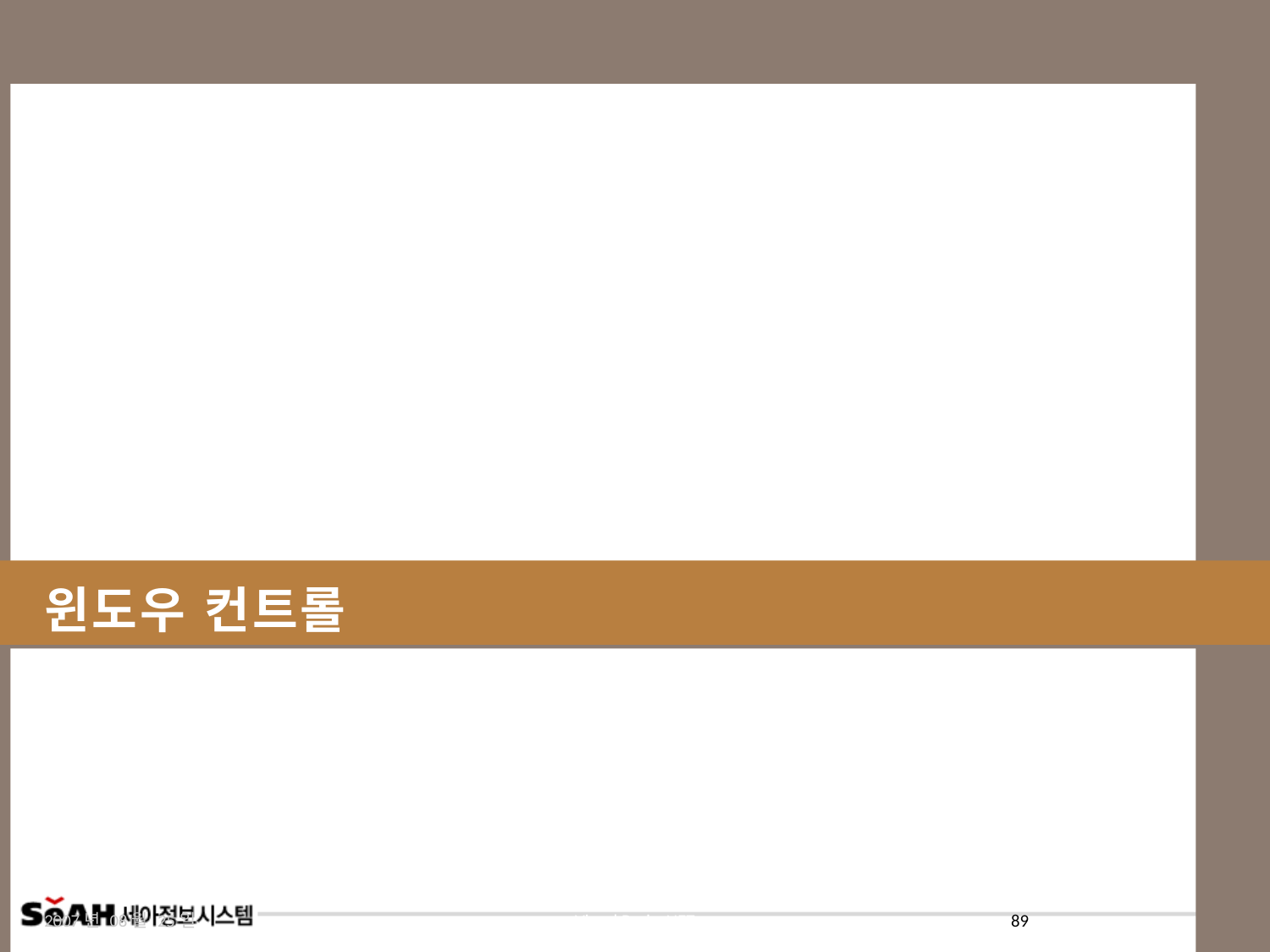

# 윈도우 컨트롤
2007년 08월 25일
Visual Basic .NET
89